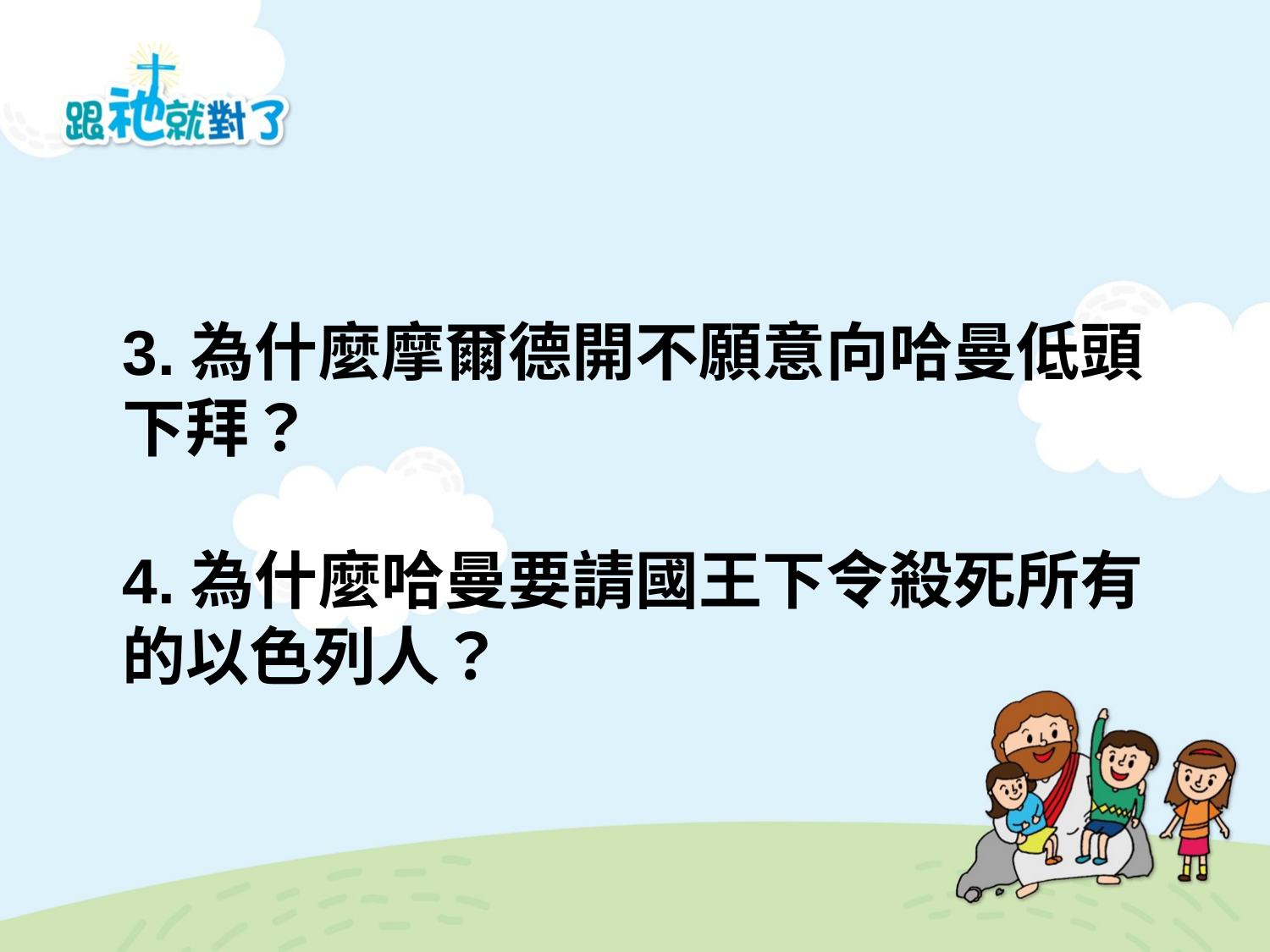

3.為什麼摩爾德開不願意向哈曼低頭下拜？

4.為什麼哈曼要請國王下令殺死所有的以色列人？